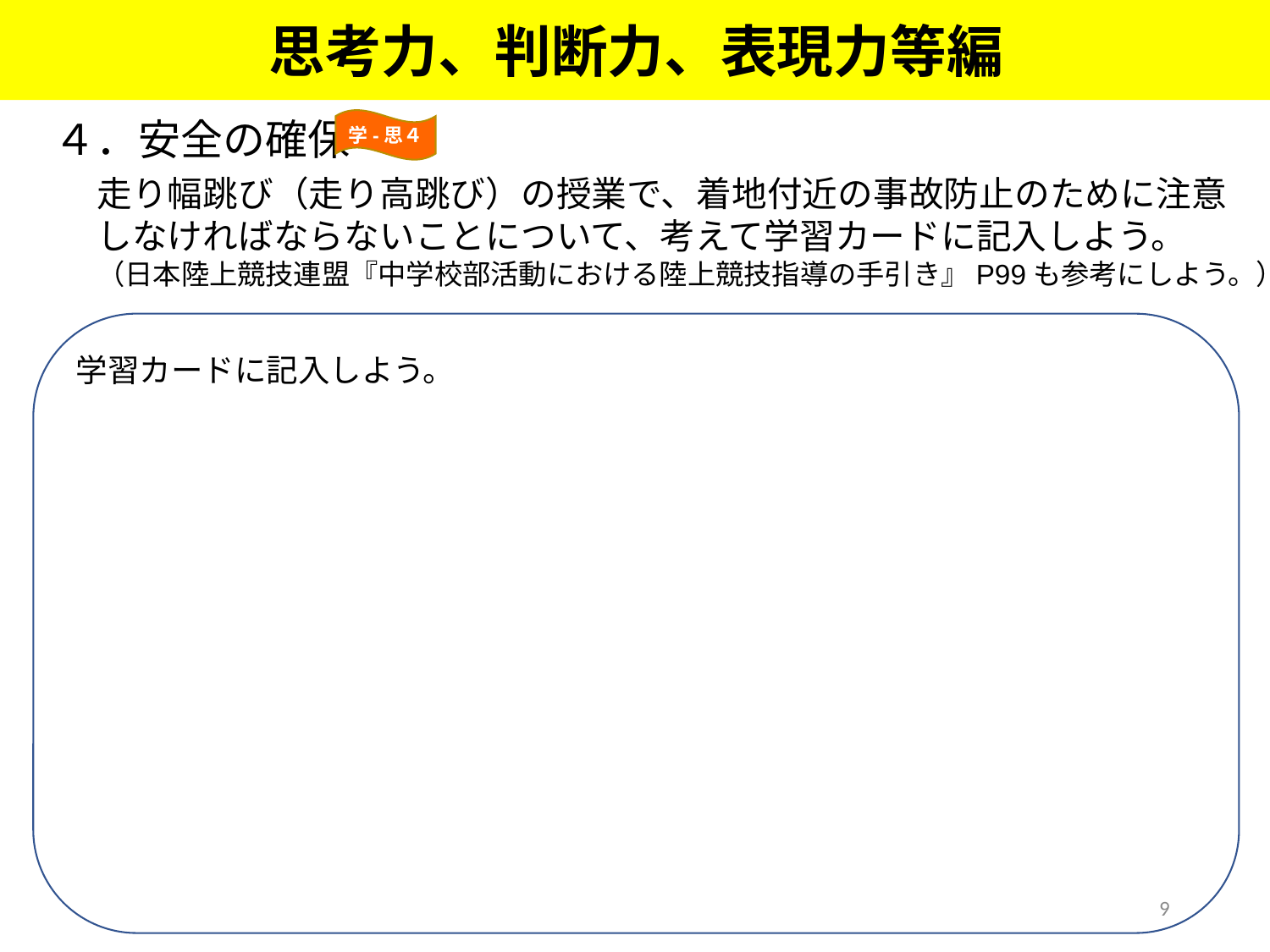

思考力、判断力、表現力等編
４．安全の確保
学-思４
走り幅跳び（走り高跳び）の授業で、着地付近の事故防止のために注意
しなければならないことについて、考えて学習カードに記入しよう。
（日本陸上競技連盟『中学校部活動における陸上競技指導の手引き』P99も参考にしよう。）
学習カードに記入しよう。
9